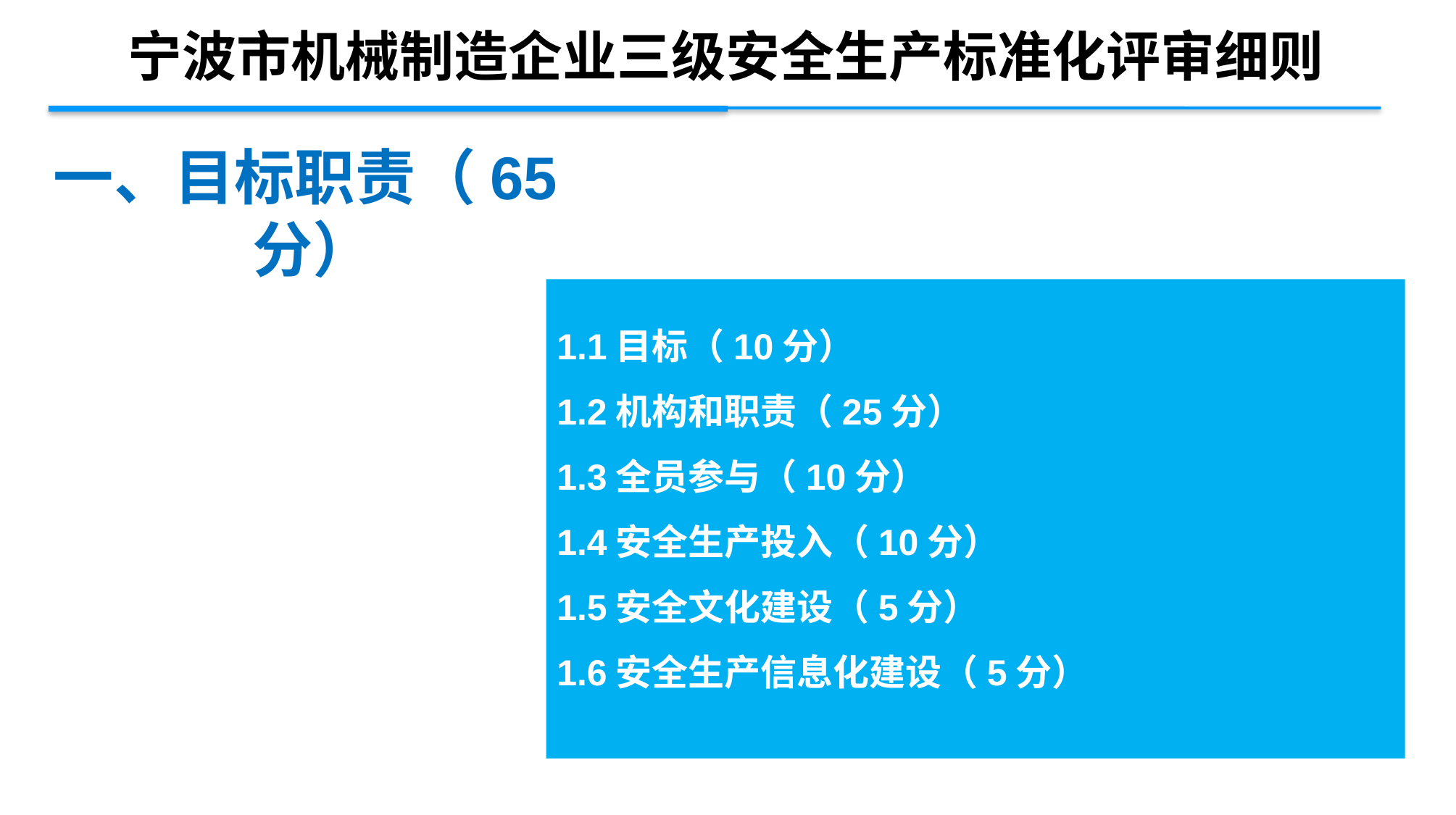

宁波市机械制造企业三级安全生产标准化评审细则

一、目标职责
一、目标职责（65分）
1.1目标（10分）
1.2机构和职责（25分）
1.3全员参与（10分）
1.4安全生产投入（10分）
1.5安全文化建设（5分）
1.6安全生产信息化建设（5分）